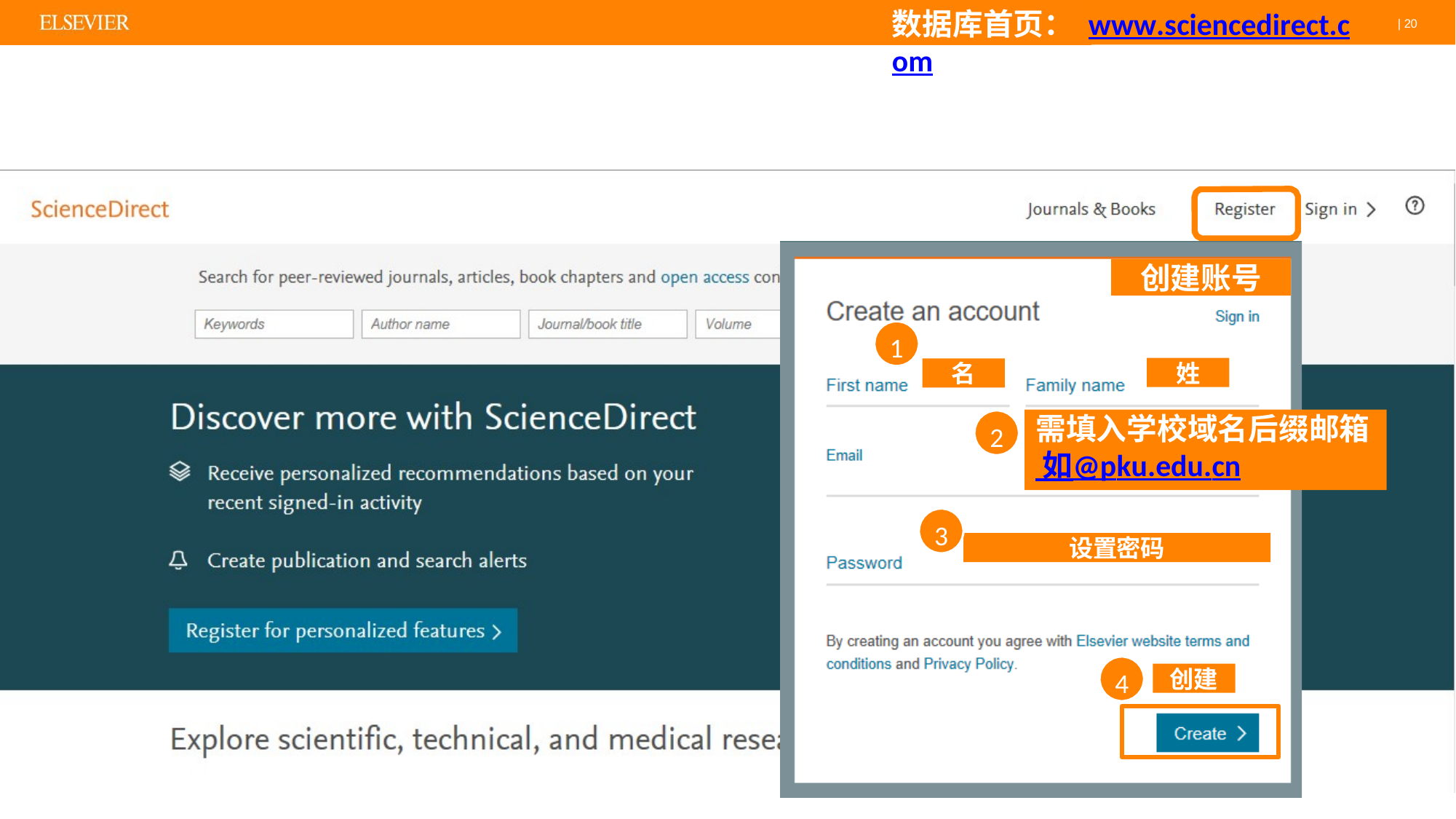

# 数据库首页： www.sciencedirect.com
| 20

创建账号

1
姓
名
需填入学校域名后缀邮箱 如@pku.edu.cn

2

3
设置密码

创建
4